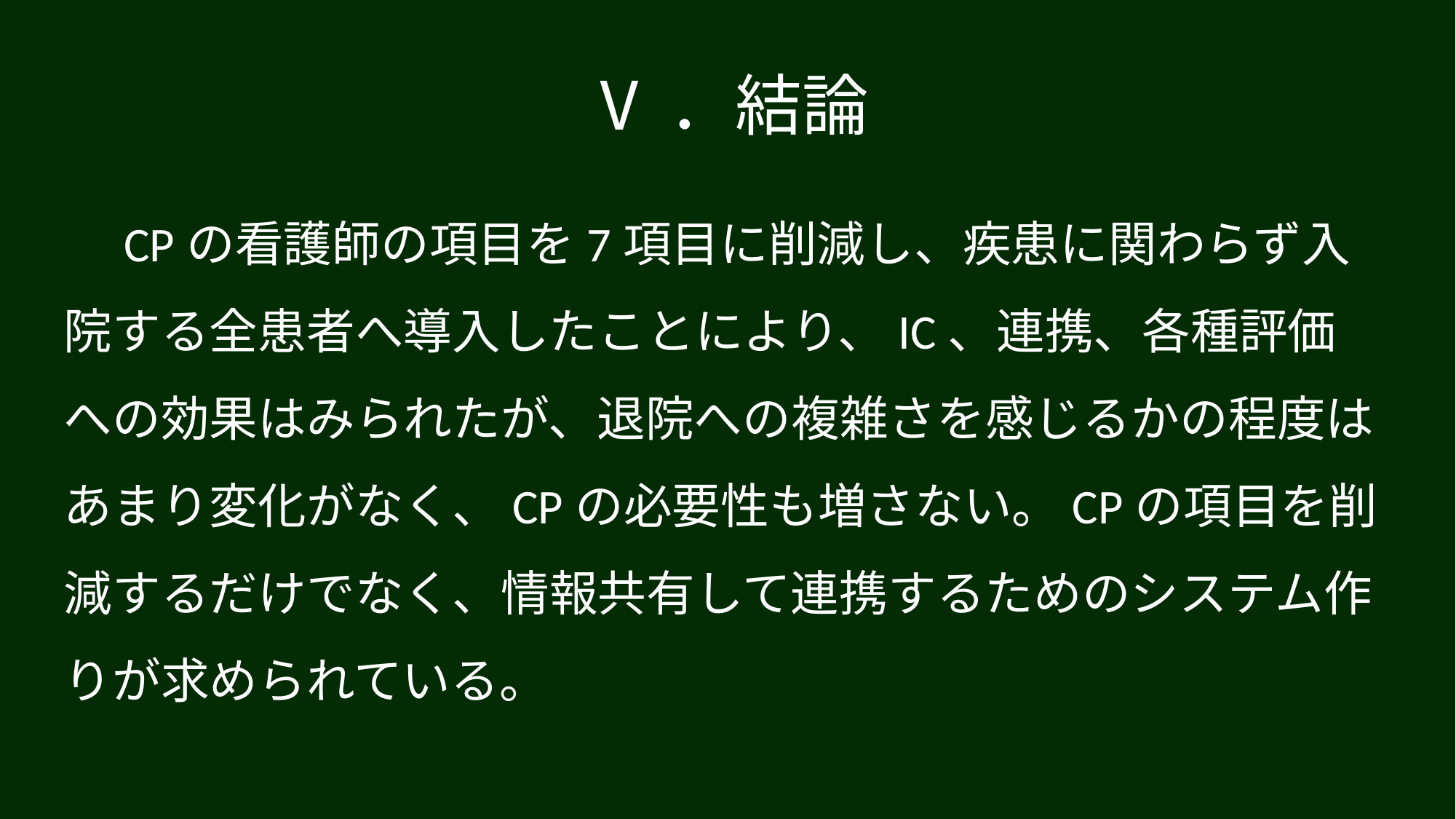

# Ⅴ．結論
　CPの看護師の項目を7項目に削減し、疾患に関わらず入院する全患者へ導入したことにより、IC、連携、各種評価への効果はみられたが、退院への複雑さを感じるかの程度はあまり変化がなく、CPの必要性も増さない。CPの項目を削減するだけでなく、情報共有して連携するためのシステム作りが求められている。